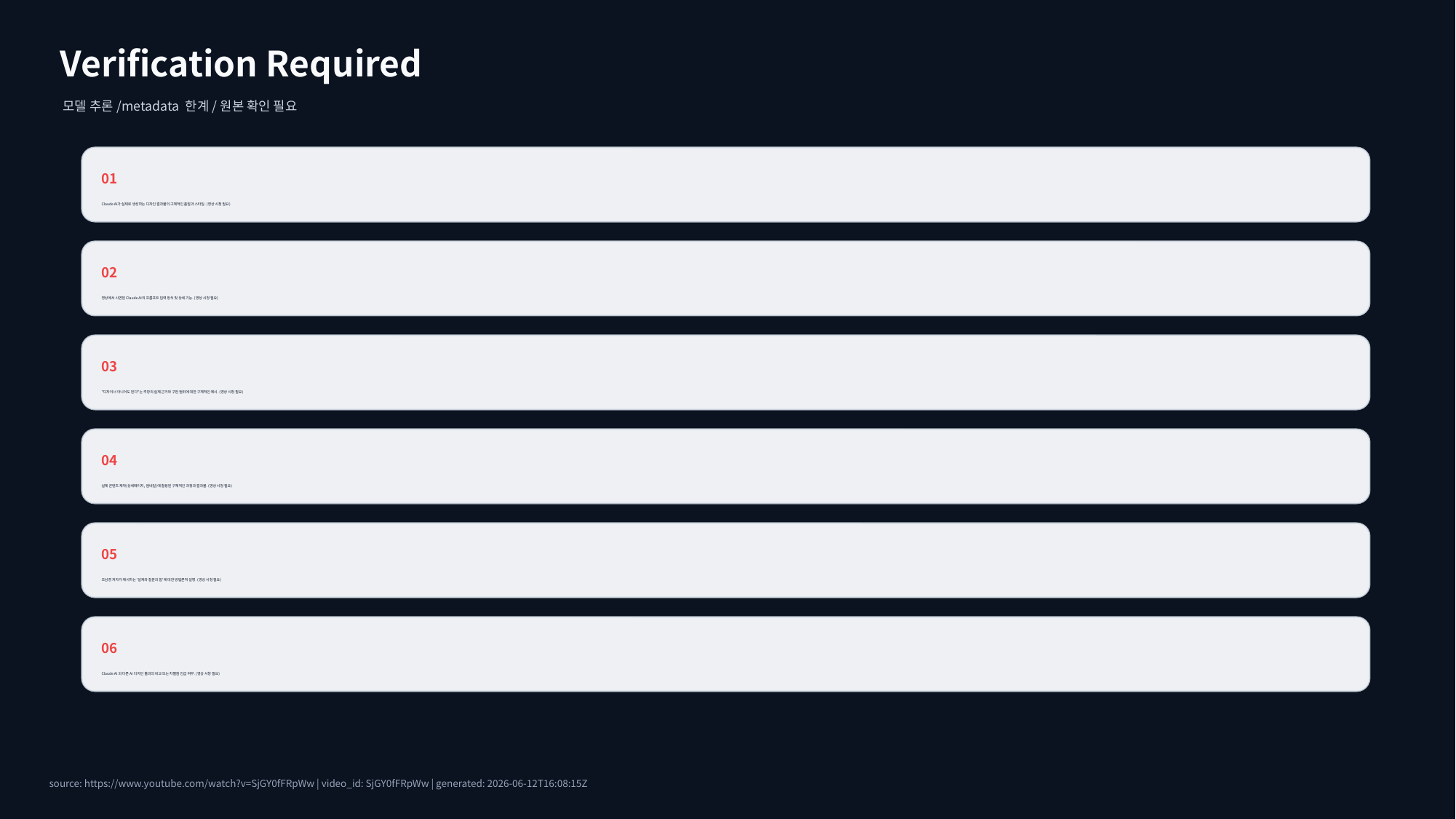

Verification Required
모델 추론/metadata 한계/원본 확인 필요

01
Claude AI가 실제로 생성하는 디자인 결과물의 구체적인 품질과 스타일. (영상 시청 필요)

02
영상에서 시연된 Claude AI의 프롬프트 입력 방식 및 상세 기능. (영상 시청 필요)

03
"디자이너 아니어도 된다"는 주장의 실제 근거와 구현 범위에 대한 구체적인 예시. (영상 시청 필요)

04
실제 콘텐츠 제작(상세페이지, 썸네일)에 활용된 구체적인 과정과 결과물. (영상 시청 필요)

05
조남경 저자가 제시하는 '설계와 질문의 힘'에 대한 방법론적 설명. (영상 시청 필요)

06
Claude AI 외 다른 AI 디자인 툴과의 비교 또는 차별점 언급 여부. (영상 시청 필요)
source: https://www.youtube.com/watch?v=SjGY0fFRpWw | video_id: SjGY0fFRpWw | generated: 2026-06-12T16:08:15Z